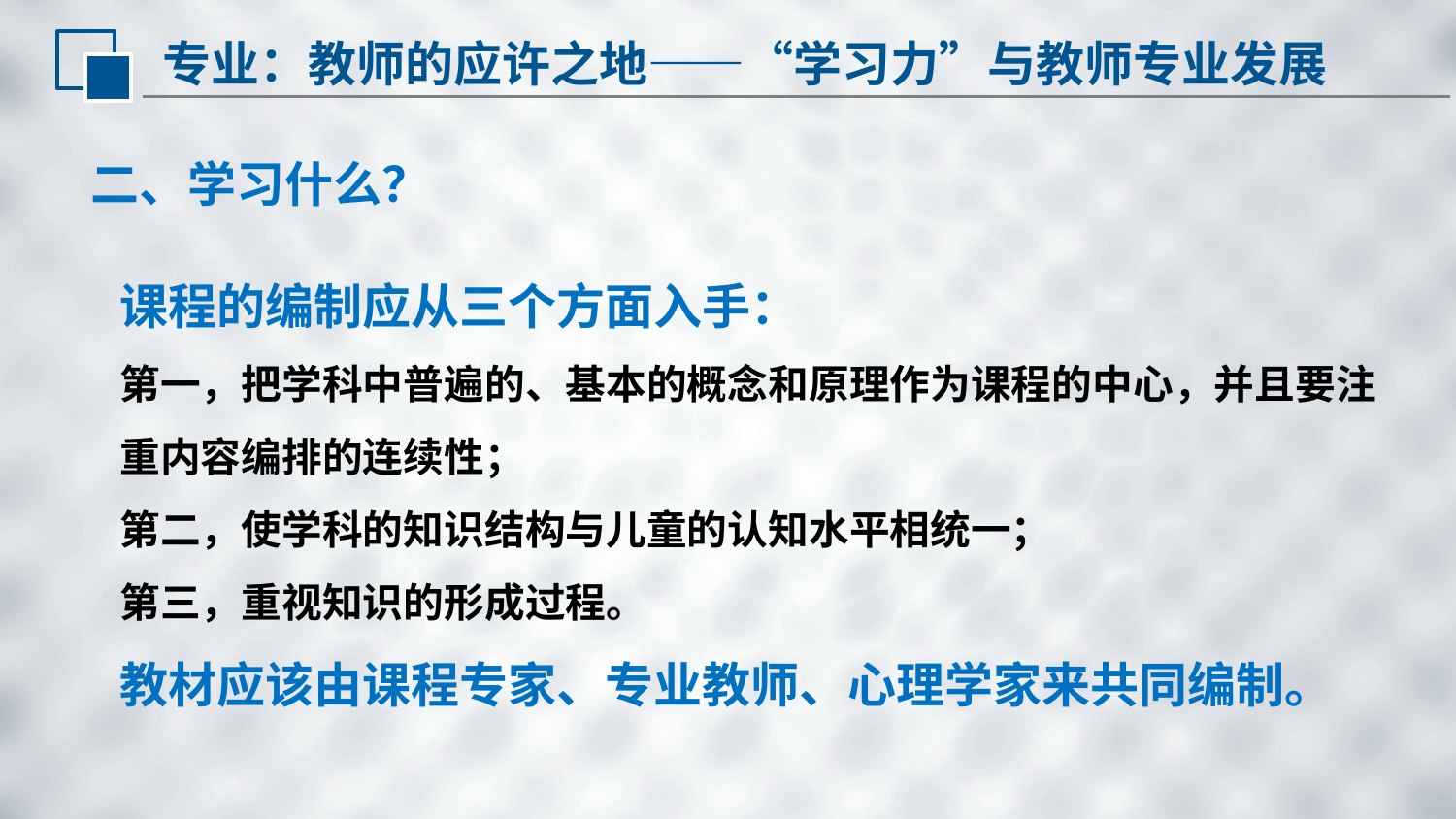

专业：教师的应许之地——“学习力”与教师专业发展

二、学习什么？
课程的编制应从三个方面入手：
第一，把学科中普遍的、基本的概念和原理作为课程的中心，并且要注重内容编排的连续性；
第二，使学科的知识结构与儿童的认知水平相统一；
第三，重视知识的形成过程。
教材应该由课程专家、专业教师、心理学家来共同编制。